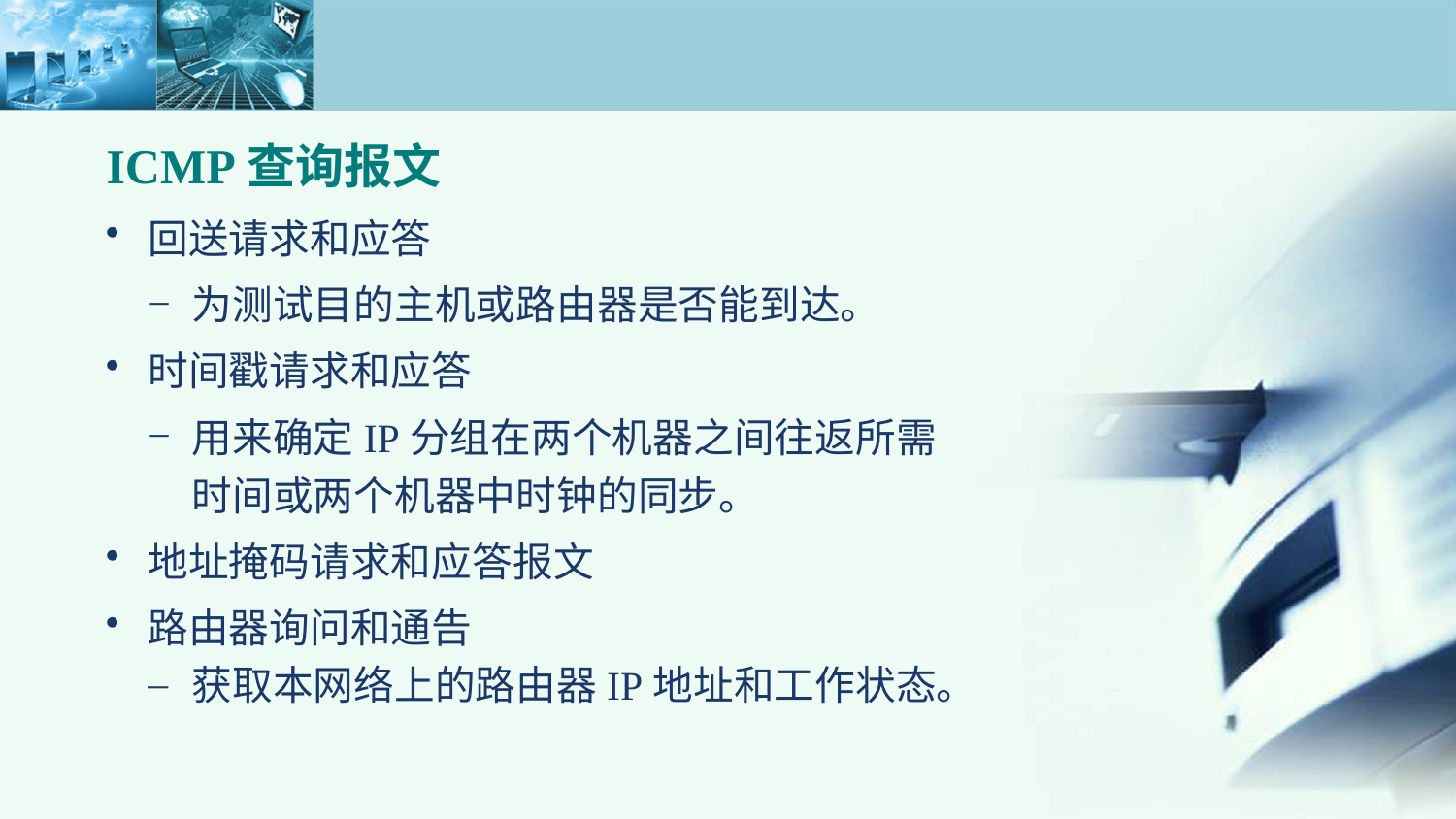

ICMP查询报文
回送请求和应答
为测试目的主机或路由器是否能到达。
时间戳请求和应答
用来确定IP分组在两个机器之间往返所需时间或两个机器中时钟的同步。
地址掩码请求和应答报文
路由器询问和通告
获取本网络上的路由器IP地址和工作状态。